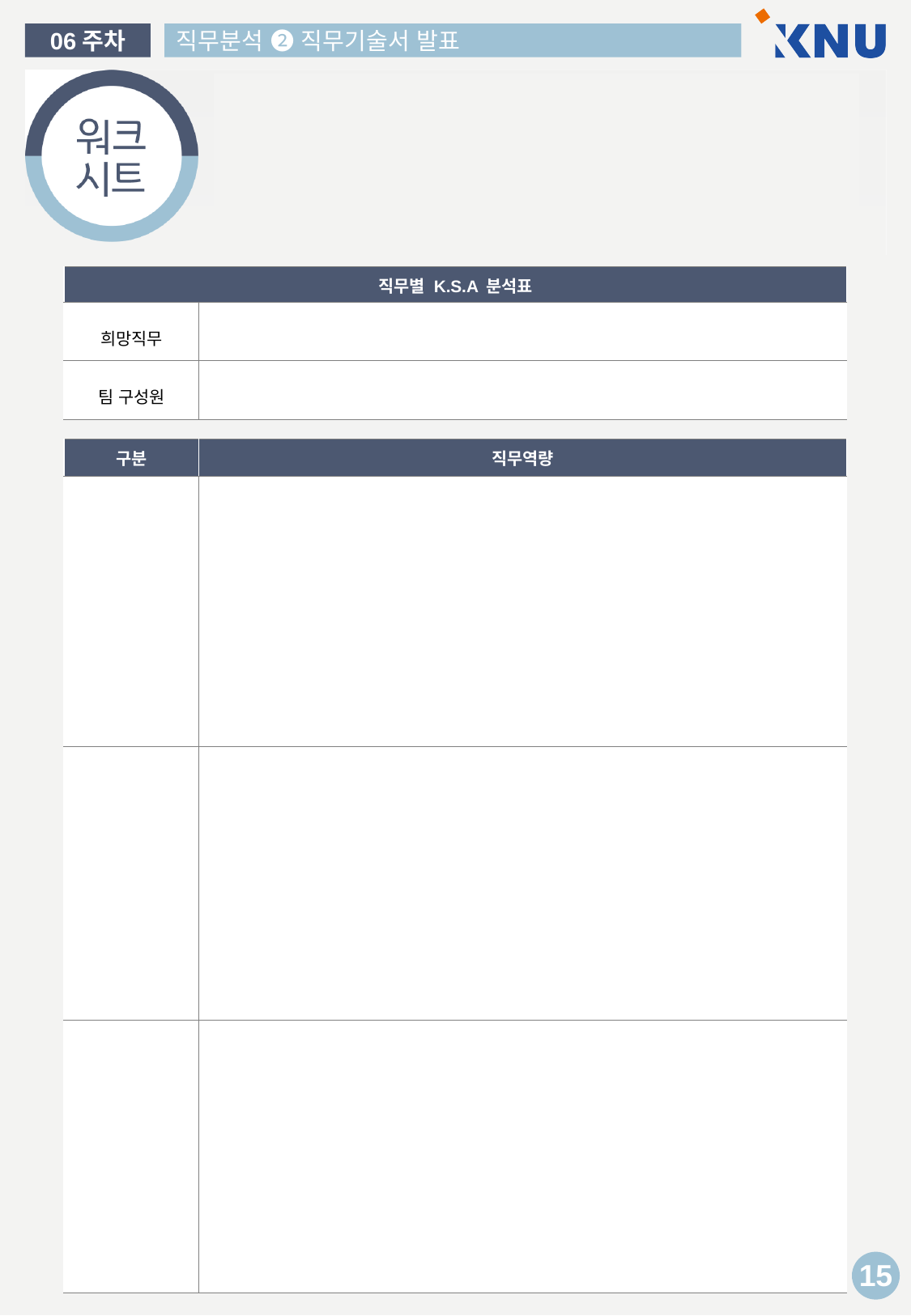

| 직무별 K.S.A 분석표 |  |
| --- | --- |
| 희망직무 |  |
| 팀 구성원 |  |
| 구분 | 직무역량 |
| --- | --- |
|  |  |
|  |  |
|  |  |
15